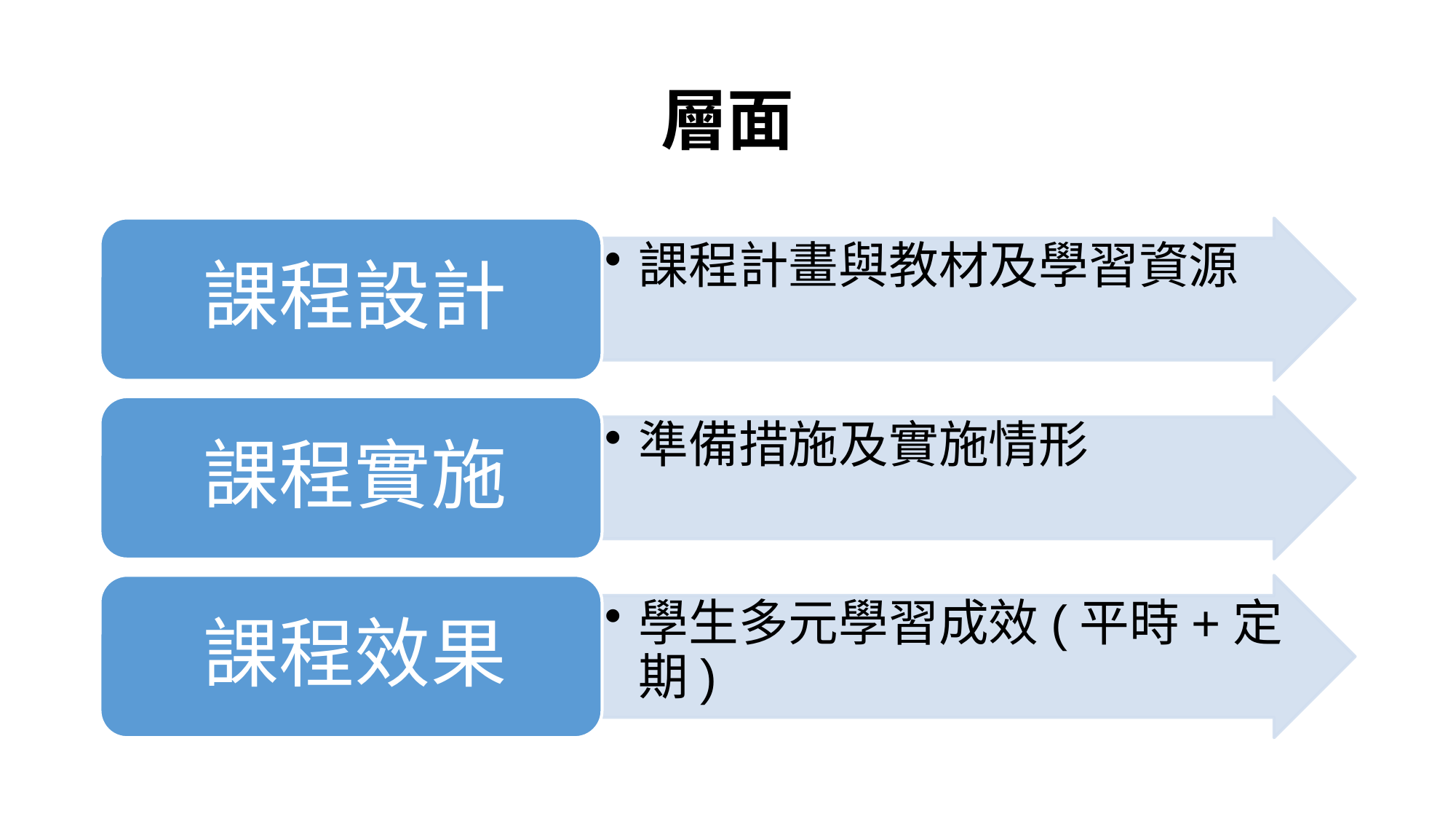

# 層面
課程計畫與教材及學習資源
課程設計
準備措施及實施情形
課程實施
學生多元學習成效(平時+定期)
課程效果